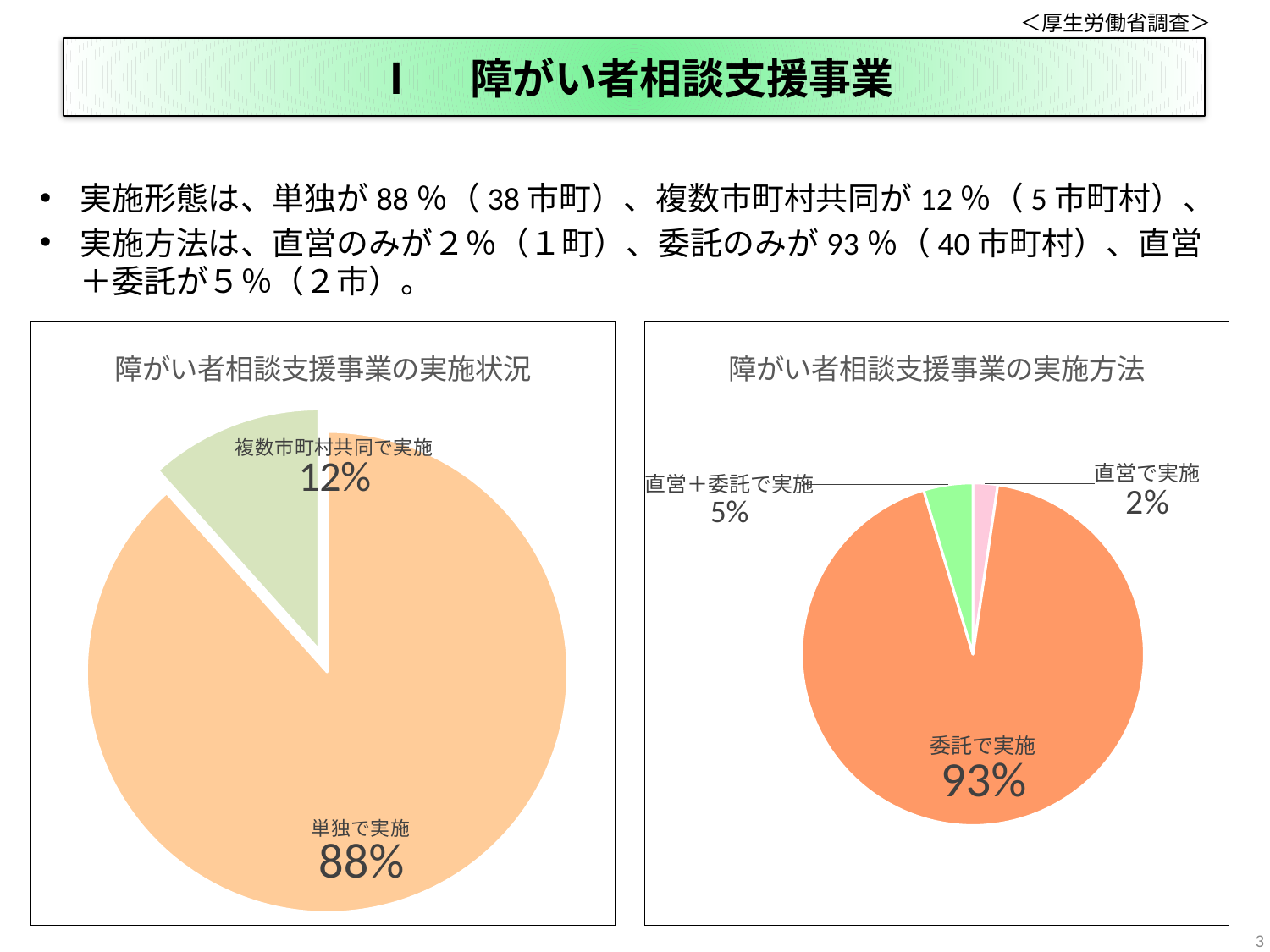

＜厚生労働省調査＞
# Ⅰ　障がい者相談支援事業

実施形態は、単独が88％（38市町）、複数市町村共同が12％（5市町村）、
実施方法は、直営のみが２％（１町）、委託のみが93％（40市町村）、直営＋委託が５％（２市）。

### Chart: 障がい者相談支援事業の実施状況

| Category | 障がい者相談支援事業の実施状況 |
|---|---|
| 単独で実施 | 38.0 |
| 複数市町村共同で実施 | 5.0 |

### Chart: 障がい者相談支援事業の実施方法

| Category |  |
|---|---|
| 直営で実施 | 1.0 |
| 委託で実施 | 40.0 |
| 直営＋委託で実施 | 2.0 |
3